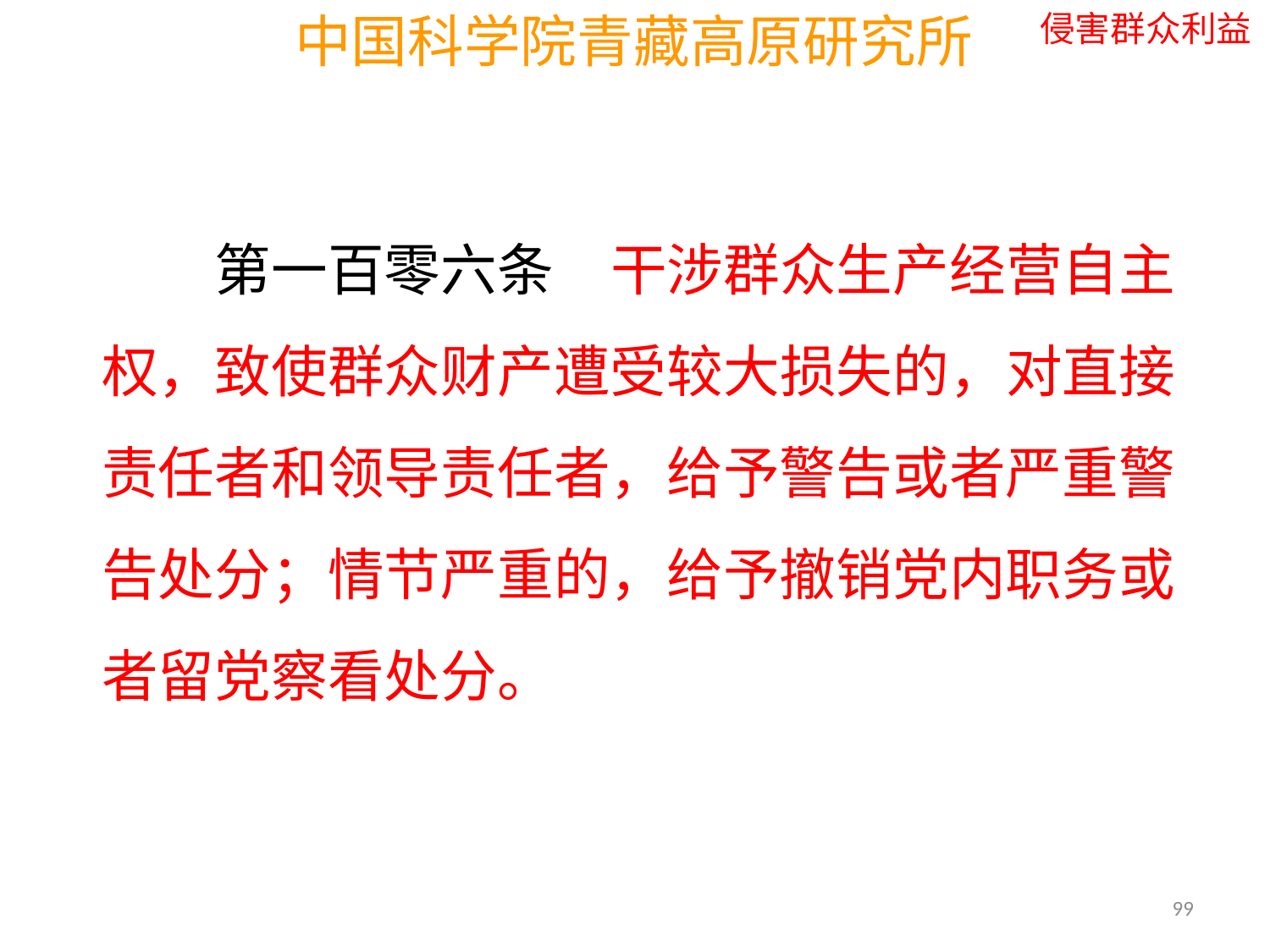

侵害群众利益
　　第一百零六条　干涉群众生产经营自主权，致使群众财产遭受较大损失的，对直接责任者和领导责任者，给予警告或者严重警告处分；情节严重的，给予撤销党内职务或者留党察看处分。
99